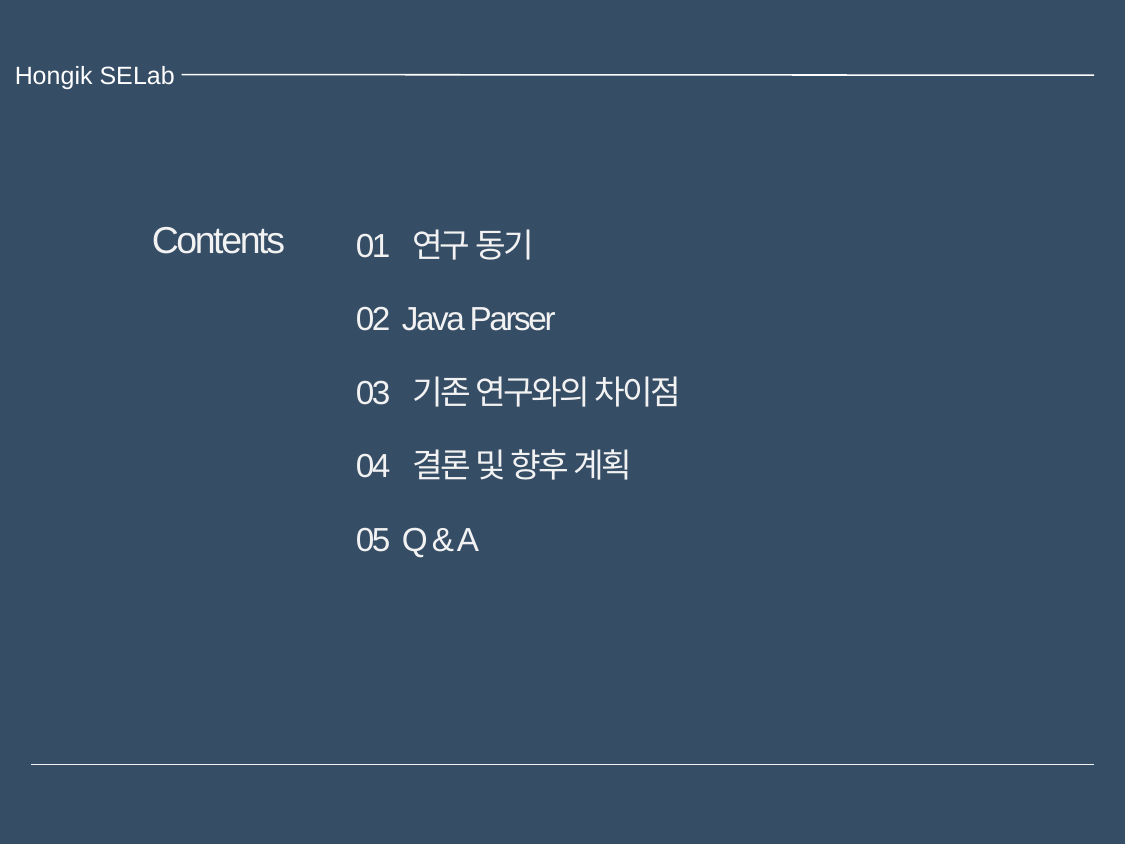

Hongik SELab
Contents
01  연구 동기
02  Java Parser
03  기존 연구와의 차이점
04  결론 및 향후 계획
05  Q & A